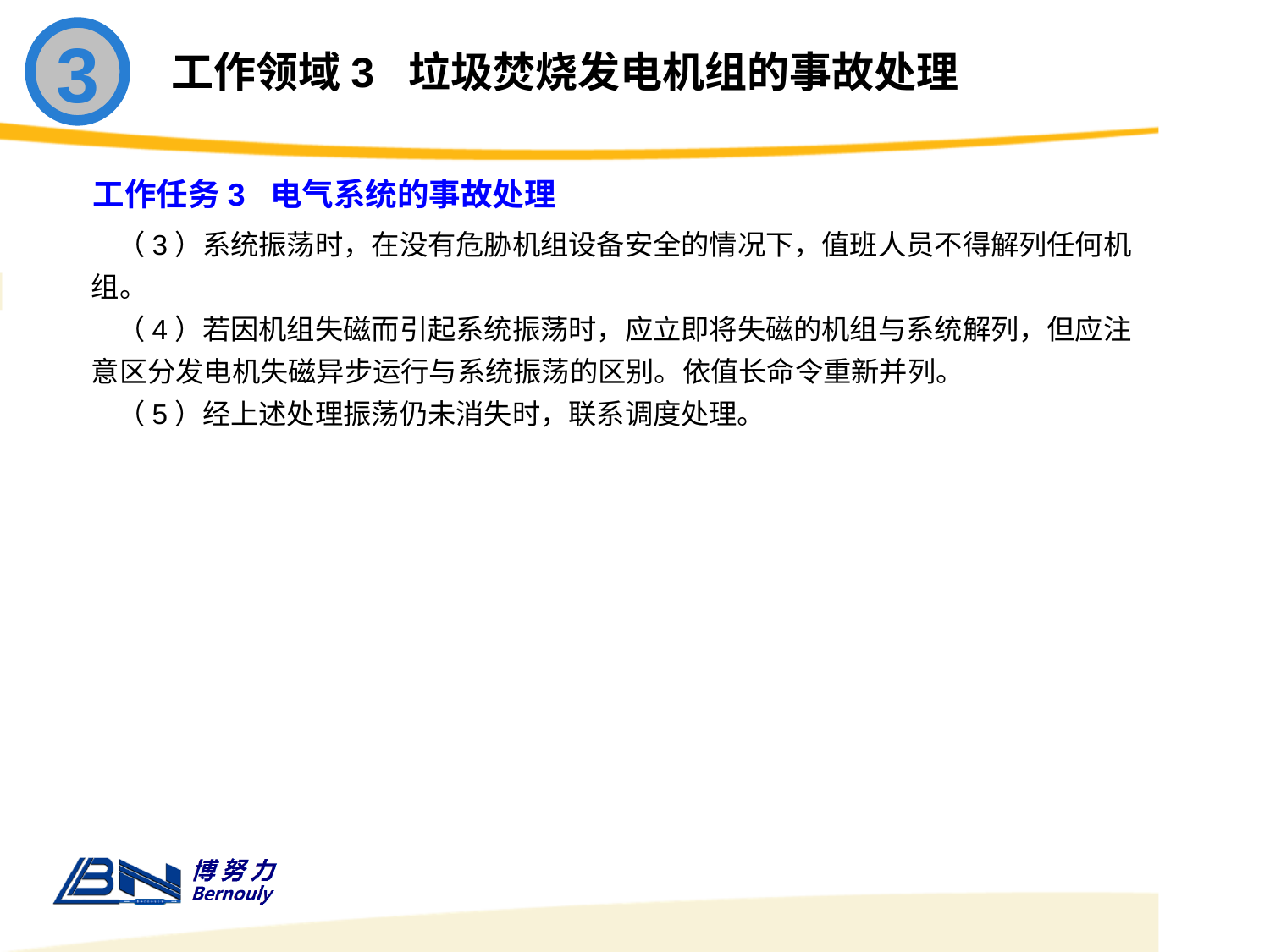

3
工作领域3  垃圾焚烧发电机组的事故处理
工作任务3  电气系统的事故处理
   （3）系统振荡时，在没有危胁机组设备安全的情况下，值班人员不得解列任何机组。
   （4）若因机组失磁而引起系统振荡时，应立即将失磁的机组与系统解列，但应注意区分发电机失磁异步运行与系统振荡的区别。依值长命令重新并列。
   （5）经上述处理振荡仍未消失时，联系调度处理。